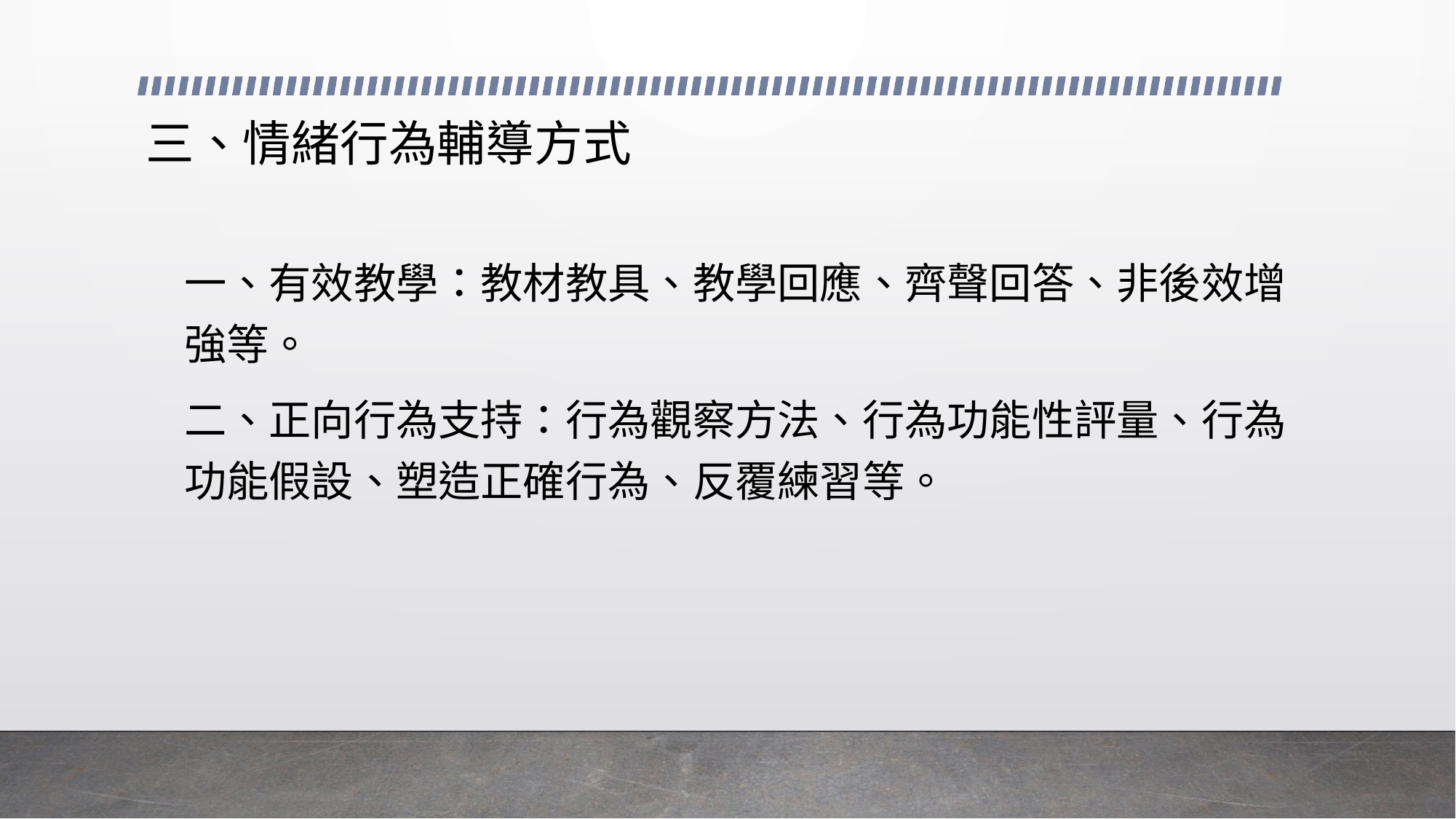

# 三、情緒行為輔導方式
一、有效教學：教材教具、教學回應、齊聲回答、非後效增強等。
二、正向行為支持：行為觀察方法、行為功能性評量、行為功能假設、塑造正確行為、反覆練習等。